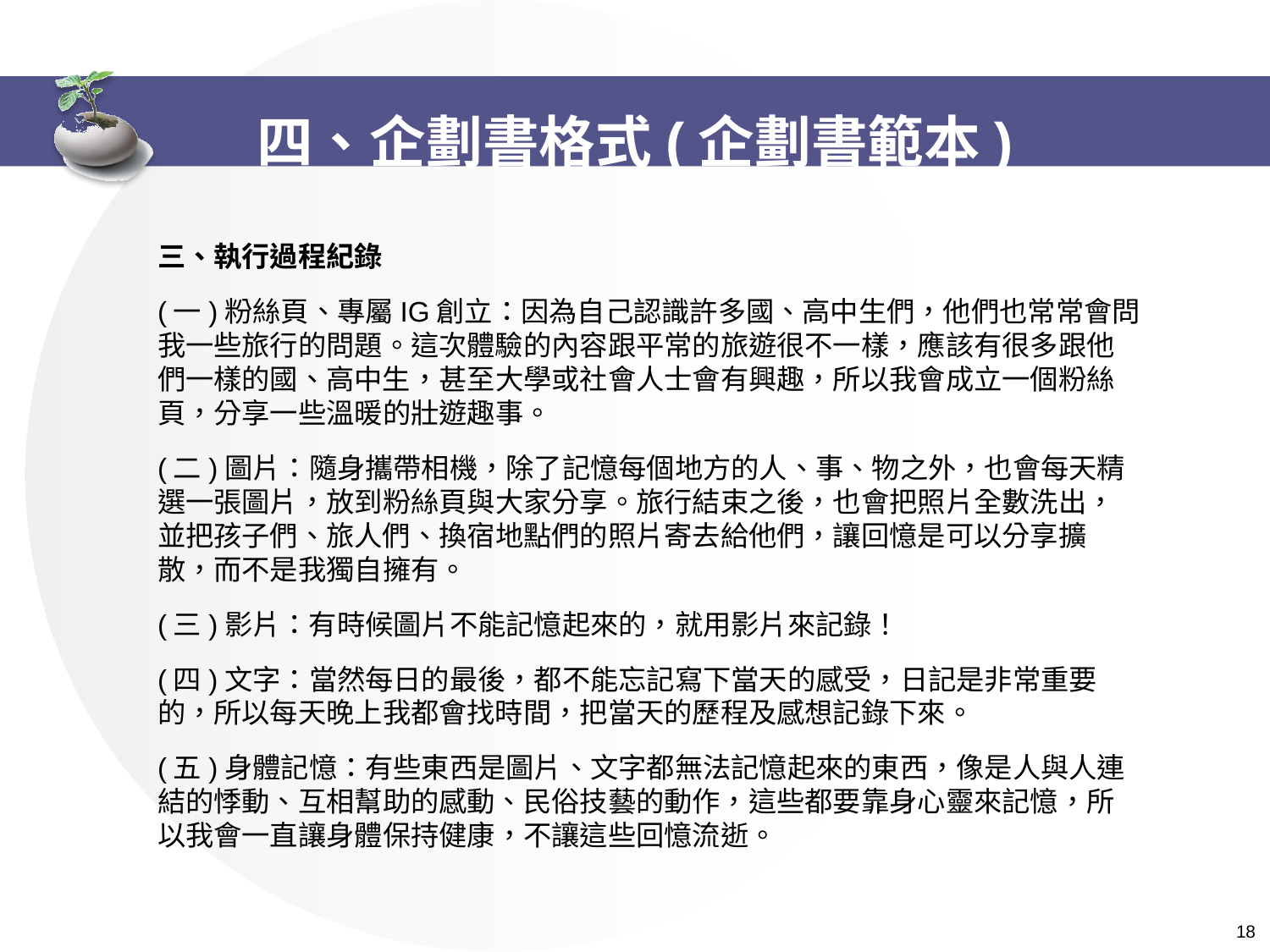

# 四、企劃書格式(企劃書範本)
三、執行過程紀錄
(一)粉絲頁、專屬IG創立：因為自己認識許多國、高中生們，他們也常常會問我一些旅行的問題。這次體驗的內容跟平常的旅遊很不一樣，應該有很多跟他們一樣的國、高中生，甚至大學或社會人士會有興趣，所以我會成立一個粉絲頁，分享一些溫暖的壯遊趣事。
(二)圖片：隨身攜帶相機，除了記憶每個地方的人、事、物之外，也會每天精選一張圖片，放到粉絲頁與大家分享。旅行結束之後，也會把照片全數洗出，並把孩子們、旅人們、換宿地點們的照片寄去給他們，讓回憶是可以分享擴散，而不是我獨自擁有。
(三)影片：有時候圖片不能記憶起來的，就用影片來記錄！
(四)文字：當然每日的最後，都不能忘記寫下當天的感受，日記是非常重要的，所以每天晚上我都會找時間，把當天的歷程及感想記錄下來。
(五)身體記憶：有些東西是圖片、文字都無法記憶起來的東西，像是人與人連結的悸動、互相幫助的感動、民俗技藝的動作，這些都要靠身心靈來記憶，所以我會一直讓身體保持健康，不讓這些回憶流逝。

              18